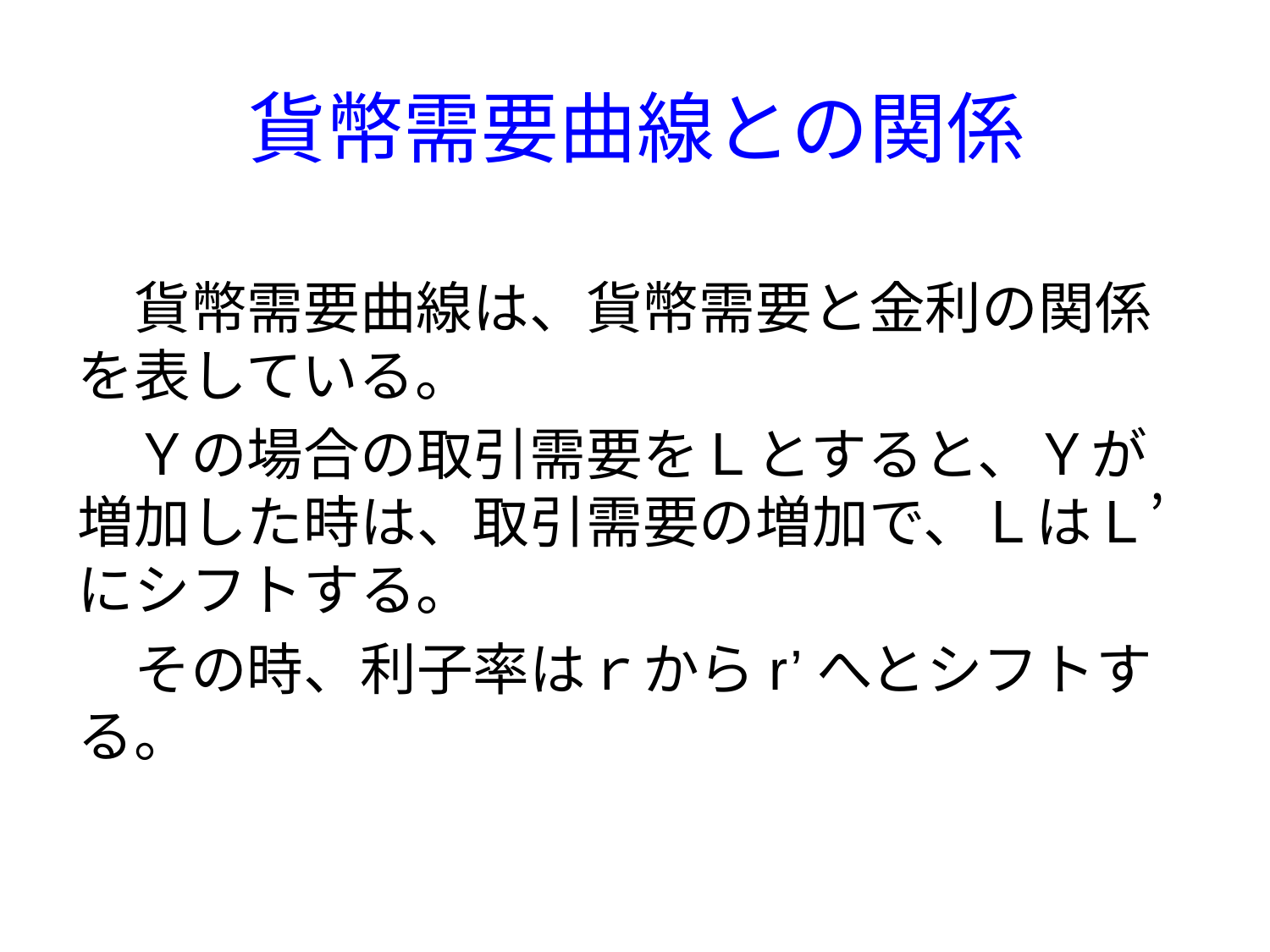

# 貨幣需要曲線との関係
　貨幣需要曲線は、貨幣需要と金利の関係を表している。
　Ｙの場合の取引需要をＬとすると、Ｙが増加した時は、取引需要の増加で、ＬはＬ’にシフトする。
　その時、利子率はｒからr’へとシフトする。